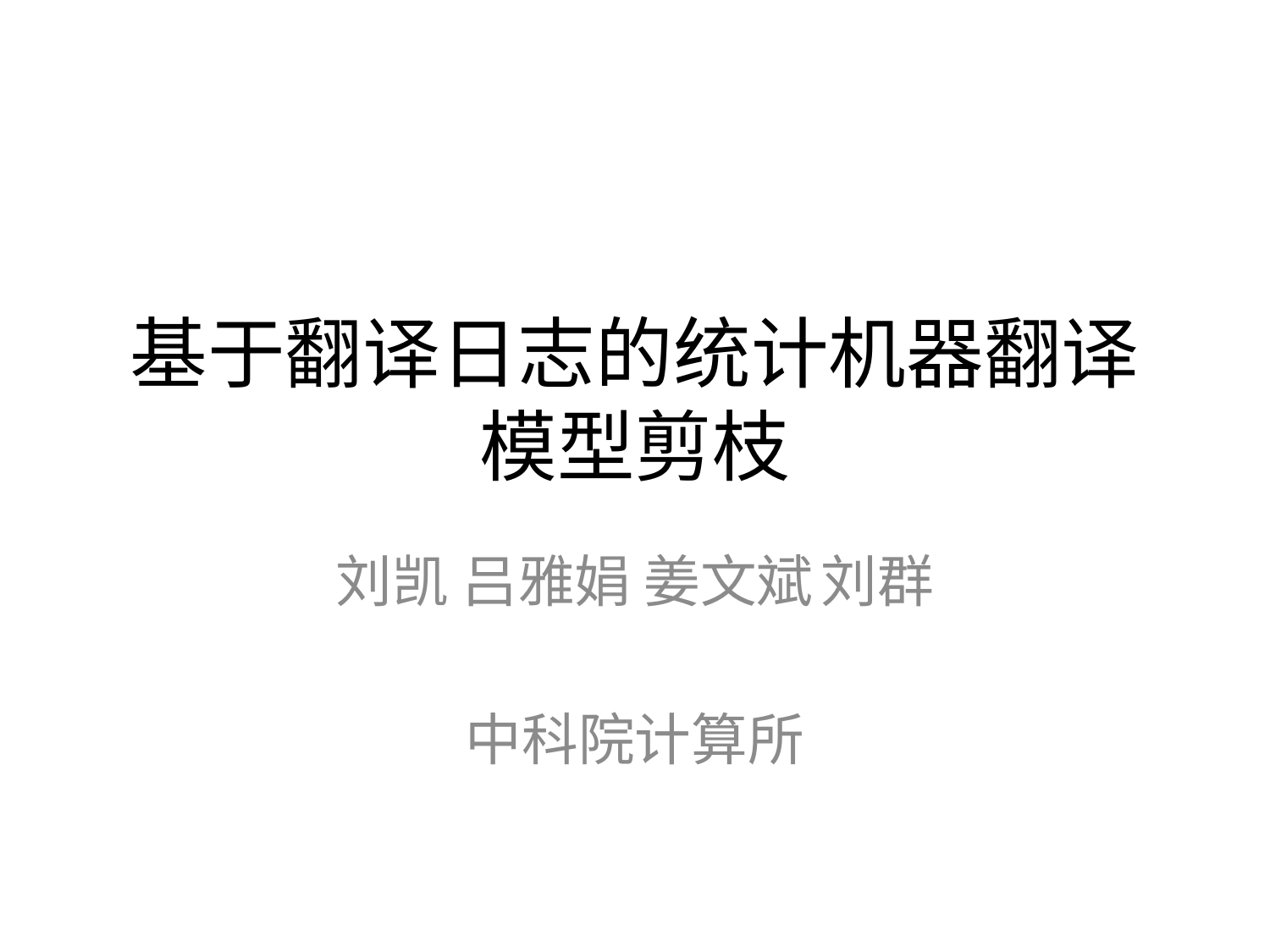

# 基于翻译日志的统计机器翻译模型剪枝
刘凯 吕雅娟 姜文斌 刘群

中科院计算所